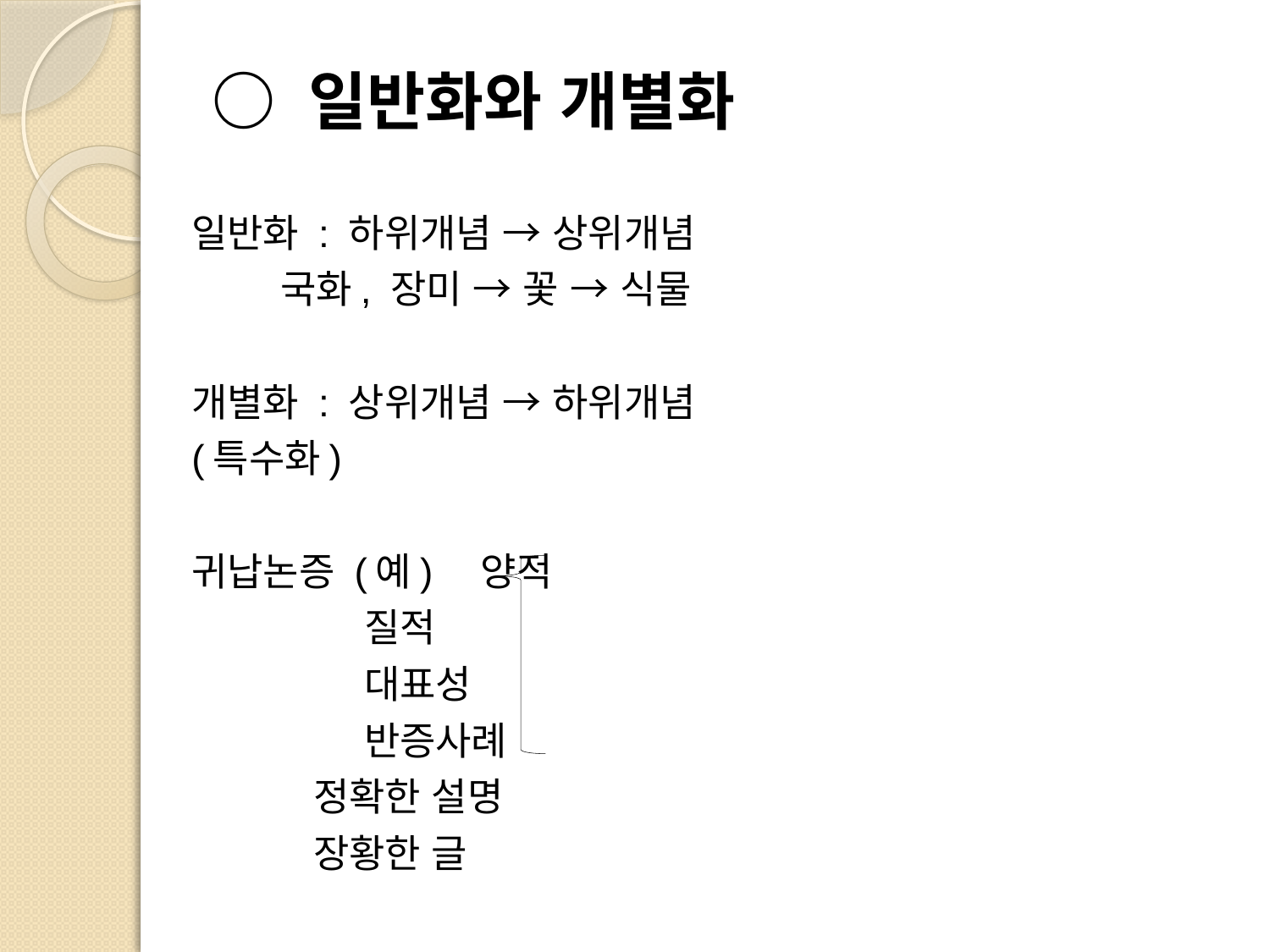

# ○ 일반화와 개별화
일반화 : 하위개념 → 상위개념
		    국화, 장미 → 꽃 → 식물

개별화 : 상위개념 → 하위개념
(특수화)

귀납논증 (예)	 양적
			  	 질적
			  	 대표성
			  	 반증사례
	       정확한 설명
	       장황한 글